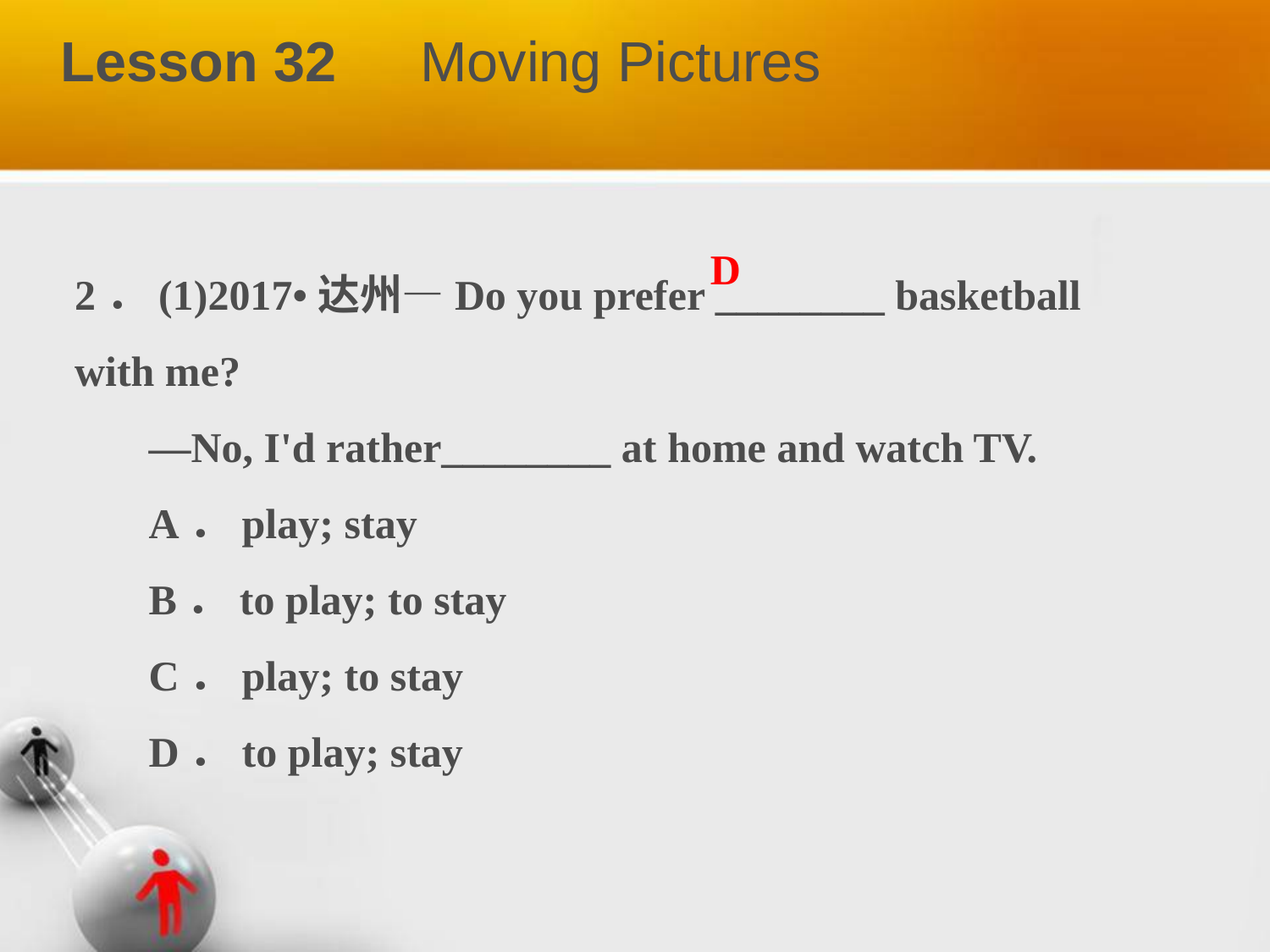

Lesson 32　Moving Pictures
D
2．(1)2017•达州—Do you prefer ________ basketball with me?
       —No, I'd rather________ at home and watch TV.
       A．play; stay
       B．to play; to stay
       C．play; to stay
       D．to play; stay